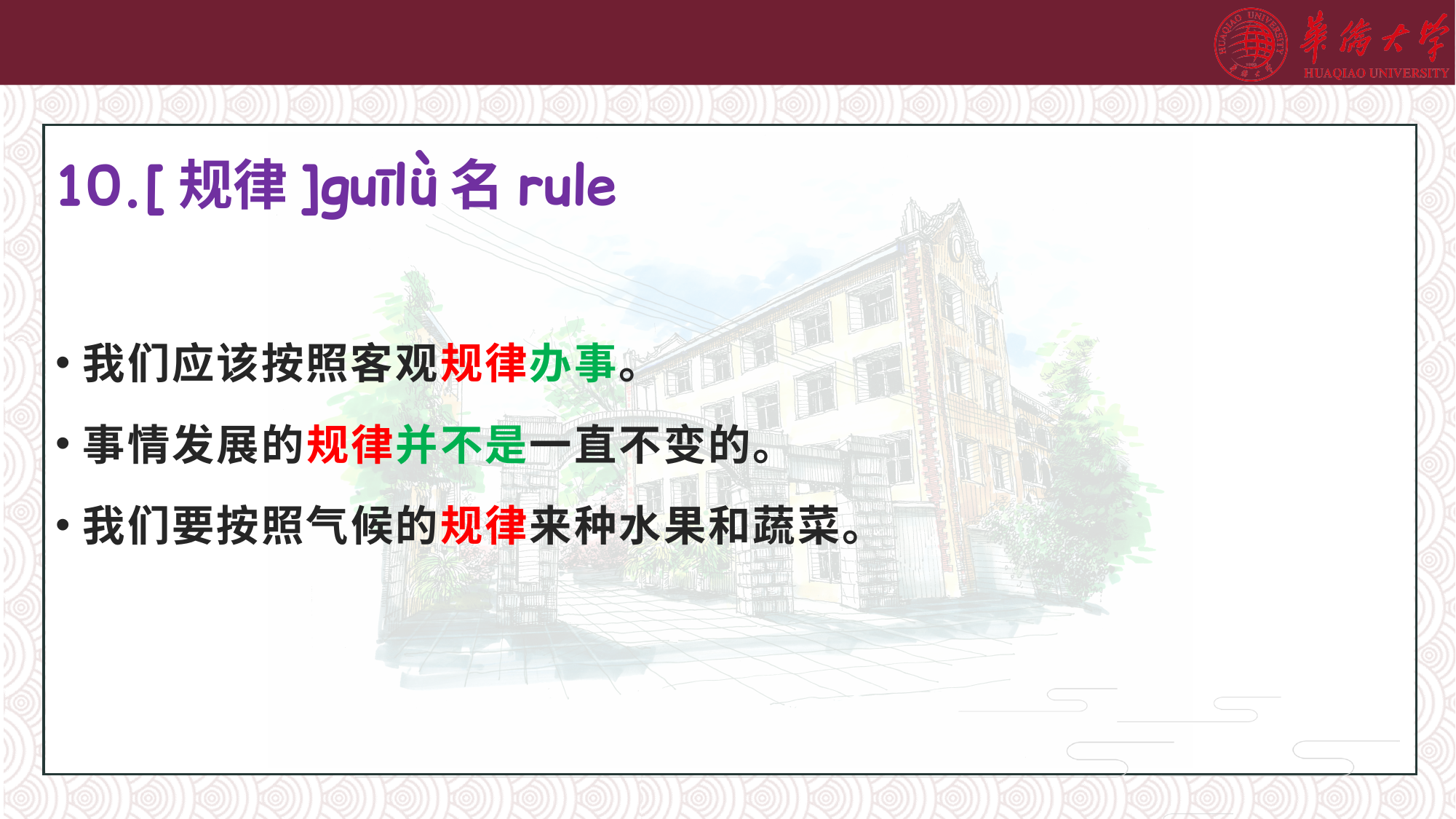

10.[规律]guīlǜ名rule
我们应该按照客观规律办事。
事情发展的规律并不是一直不变的。
我们要按照气候的规律来种水果和蔬菜。